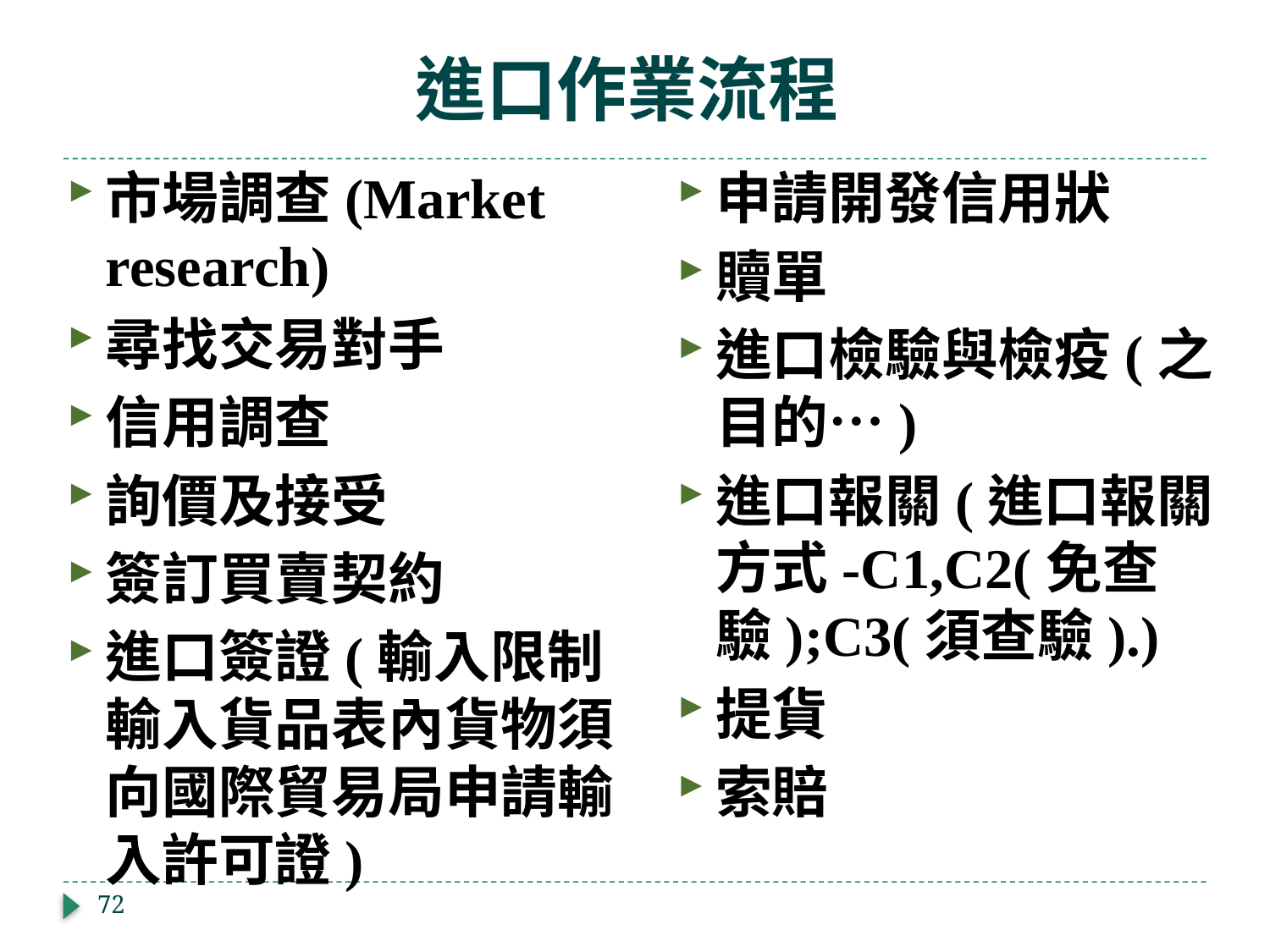

# 進口作業流程
市場調查(Market research)
尋找交易對手
信用調查
詢價及接受
簽訂買賣契約
進口簽證(輸入限制輸入貨品表內貨物須向國際貿易局申請輸入許可證)
申請開發信用狀
贖單
進口檢驗與檢疫(之目的…)
進口報關(進口報關方式-C1,C2(免查驗);C3(須查驗).)
提貨
索賠
72